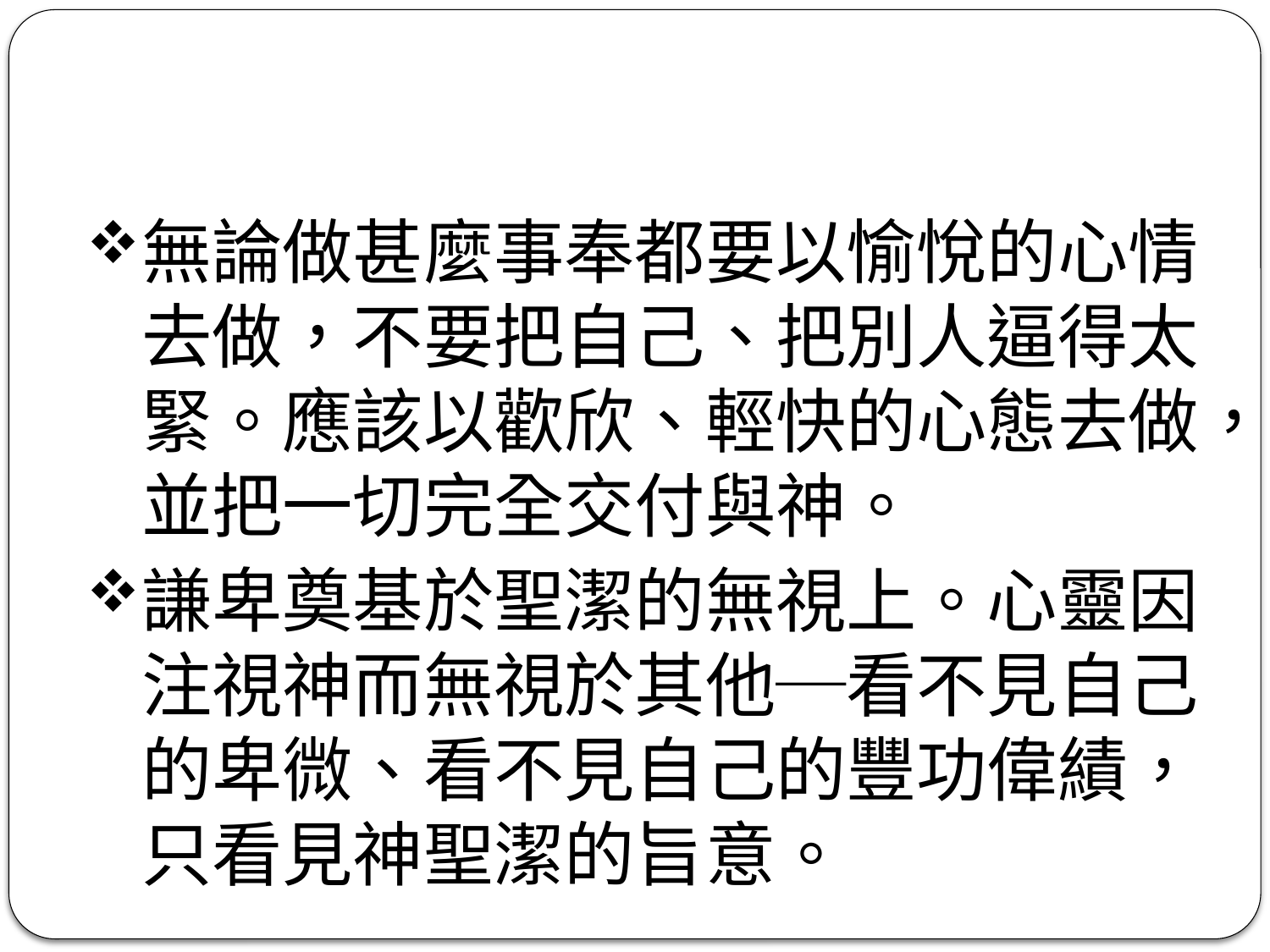

#
無論做甚麼事奉都要以愉悅的心情去做，不要把自己、把別人逼得太緊。應該以歡欣、輕快的心態去做，並把一切完全交付與神。
謙卑奠基於聖潔的無視上。心靈因注視神而無視於其他─看不見自己的卑微、看不見自己的豐功偉績，只看見神聖潔的旨意。